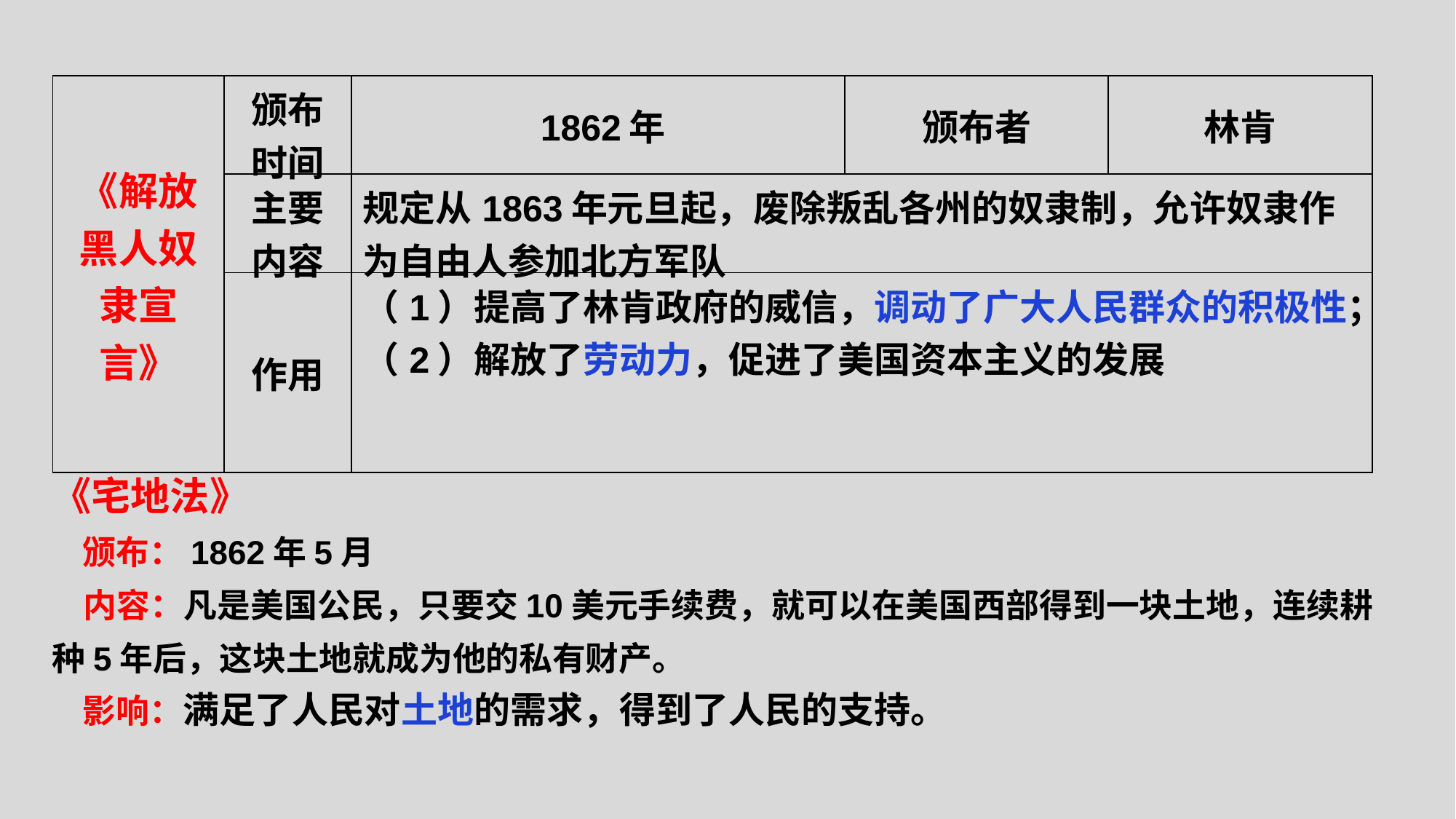

| 《解放黑人奴隶宣言》 | 颁布时间 | 1862年 | 颁布者 | 林肯 |
| --- | --- | --- | --- | --- |
|  | 主要内容 | 规定从1863年元旦起，废除叛乱各州的奴隶制，允许奴隶作为自由人参加北方军队 |  |  |
|  | 作用 | （1）提高了林肯政府的威信，调动了广大人民群众的积极性； （2）解放了劳动力，促进了美国资本主义的发展 |  |  |
《宅地法》
   颁布：1862年5月
   内容：凡是美国公民，只要交10美元手续费，就可以在美国西部得到一块土地，连续耕种5年后，这块土地就成为他的私有财产。
   影响：满足了人民对土地的需求，得到了人民的支持。